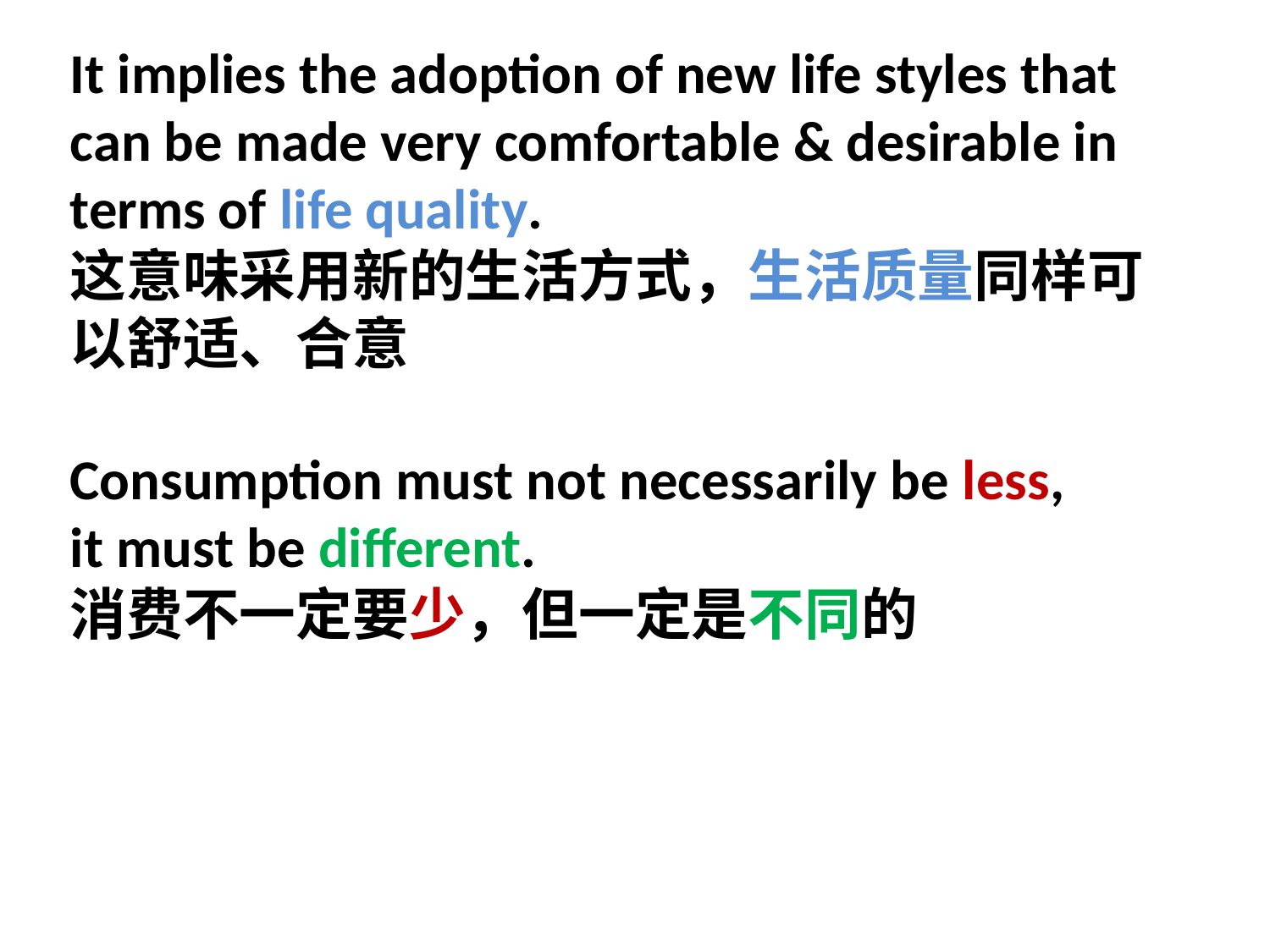

It implies the adoption of new life styles that can be made very comfortable & desirable in terms of life quality.
这意味采用新的生活方式，生活质量同样可以舒适、合意

Consumption must not necessarily be less,
it must be different.
消费不一定要少，但一定是不同的